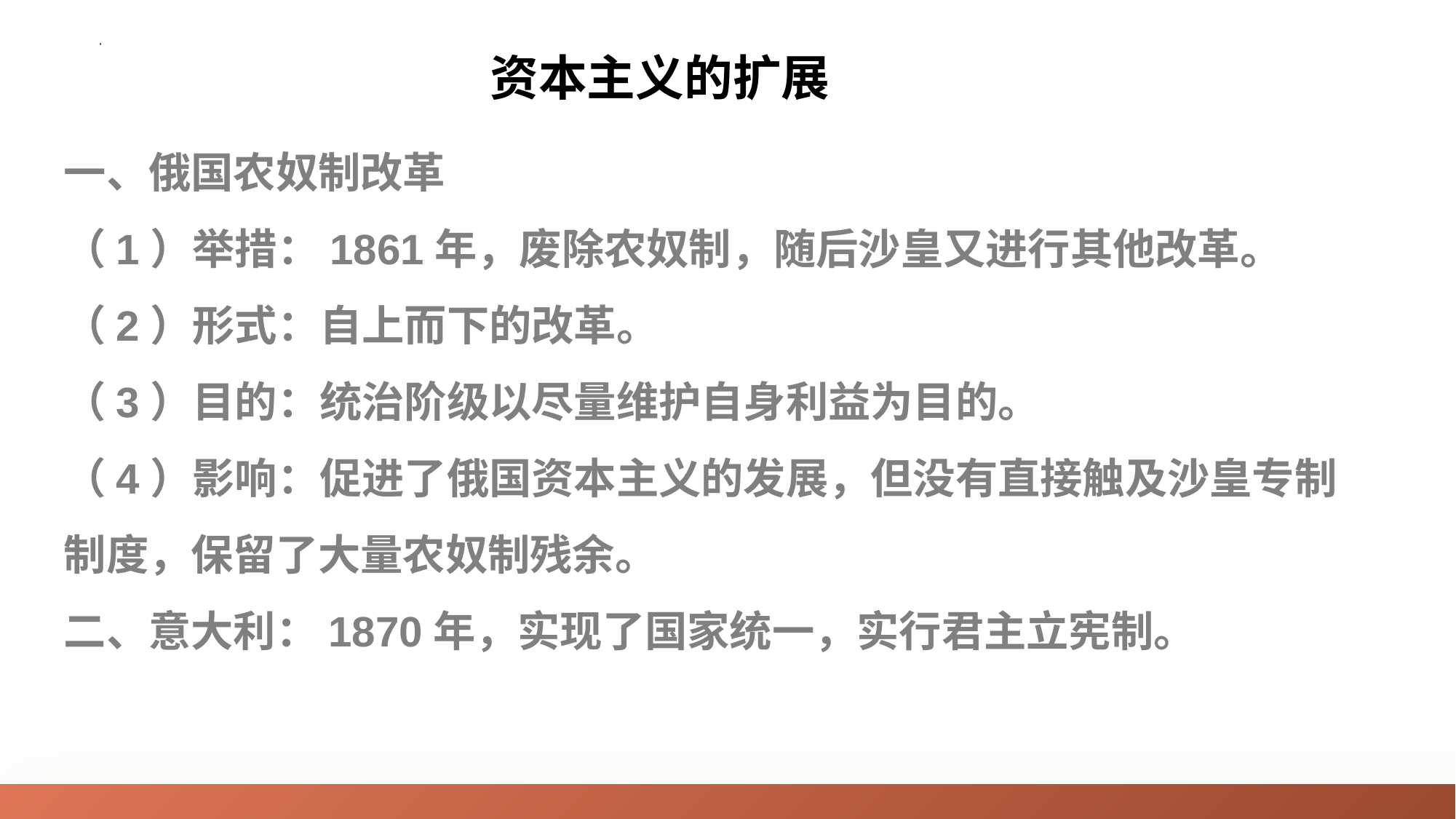

资本主义的扩展
一、俄国农奴制改革
（1）举措：1861年，废除农奴制，随后沙皇又进行其他改革。
（2）形式：自上而下的改革。
（3）目的：统治阶级以尽量维护自身利益为目的。
（4）影响：促进了俄国资本主义的发展，但没有直接触及沙皇专制制度，保留了大量农奴制残余。
二、意大利：1870年，实现了国家统一，实行君主立宪制。

02
稿定PPT
稿定PPT，海量素材持续更新，上千款模板选择总有一款适合你